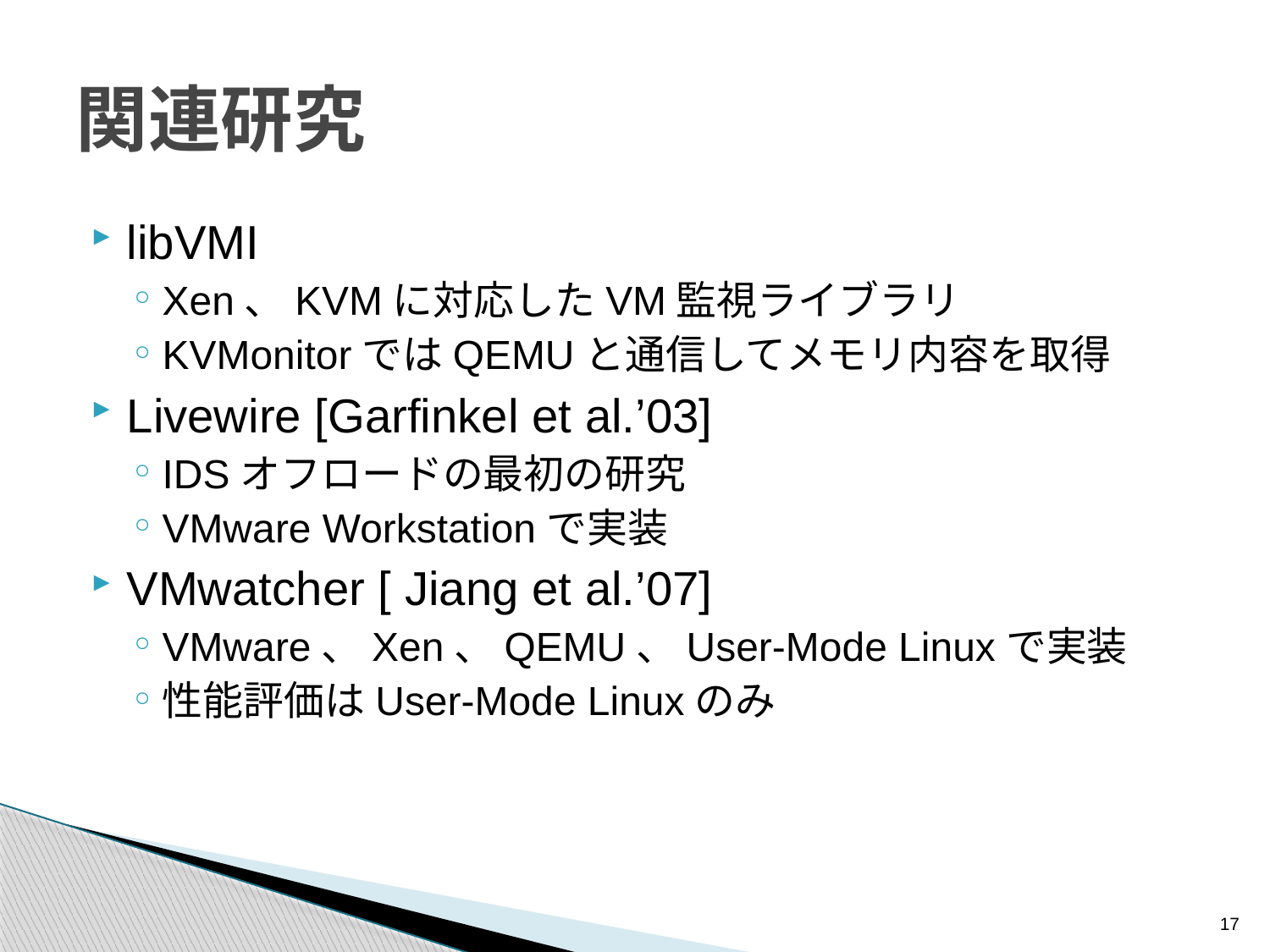

# 関連研究
libVMI
Xen、KVMに対応したVM監視ライブラリ
KVMonitorではQEMUと通信してメモリ内容を取得
Livewire [Garfinkel et al.’03]
IDSオフロードの最初の研究
VMware Workstationで実装
VMwatcher [ Jiang et al.’07]
VMware、Xen、QEMU、User-Mode Linuxで実装
性能評価はUser-Mode Linuxのみ
17